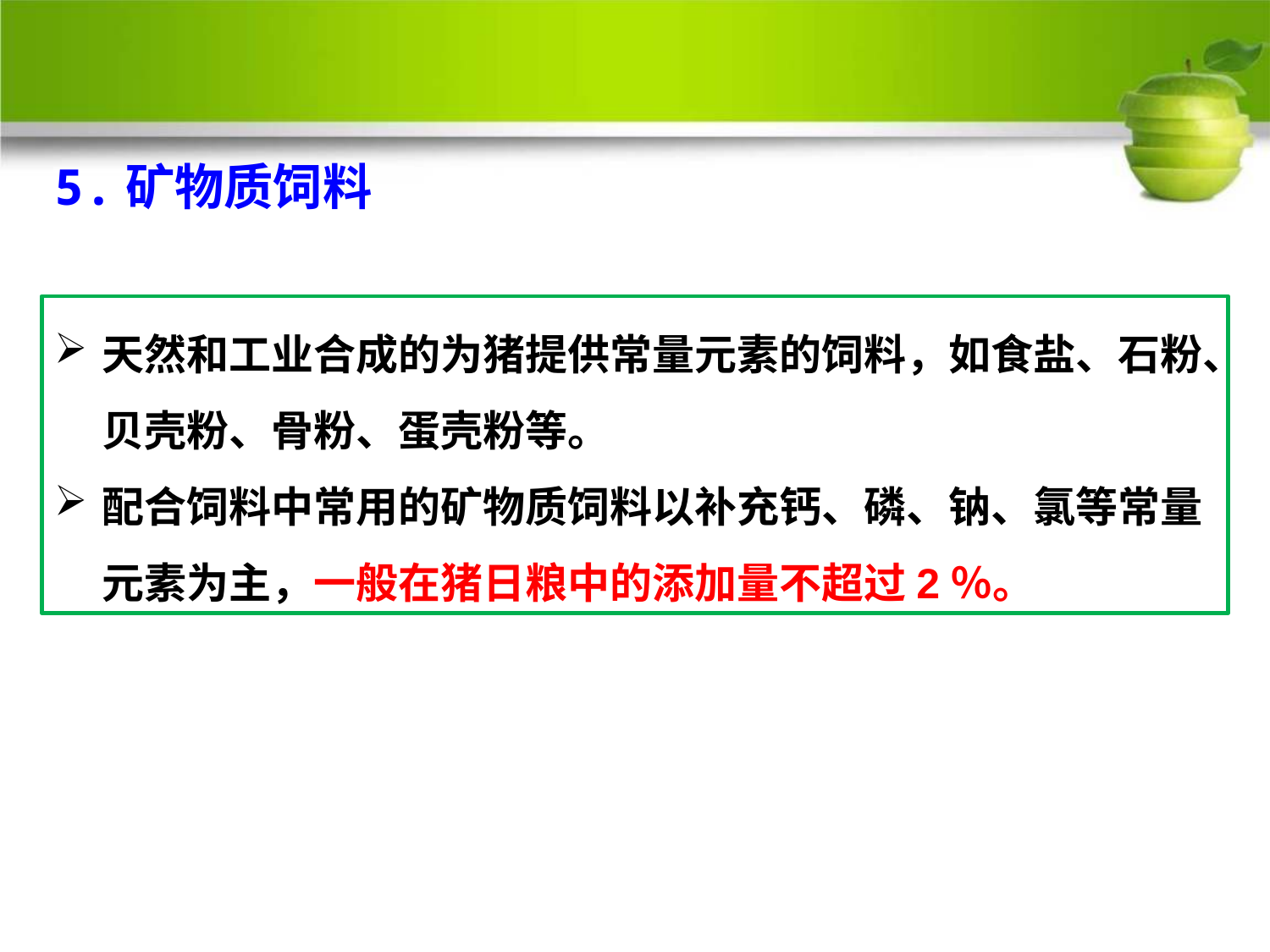

# 5.矿物质饲料
天然和工业合成的为猪提供常量元素的饲料，如食盐、石粉、贝壳粉、骨粉、蛋壳粉等。
配合饲料中常用的矿物质饲料以补充钙、磷、钠、氯等常量元素为主，一般在猪日粮中的添加量不超过2％。